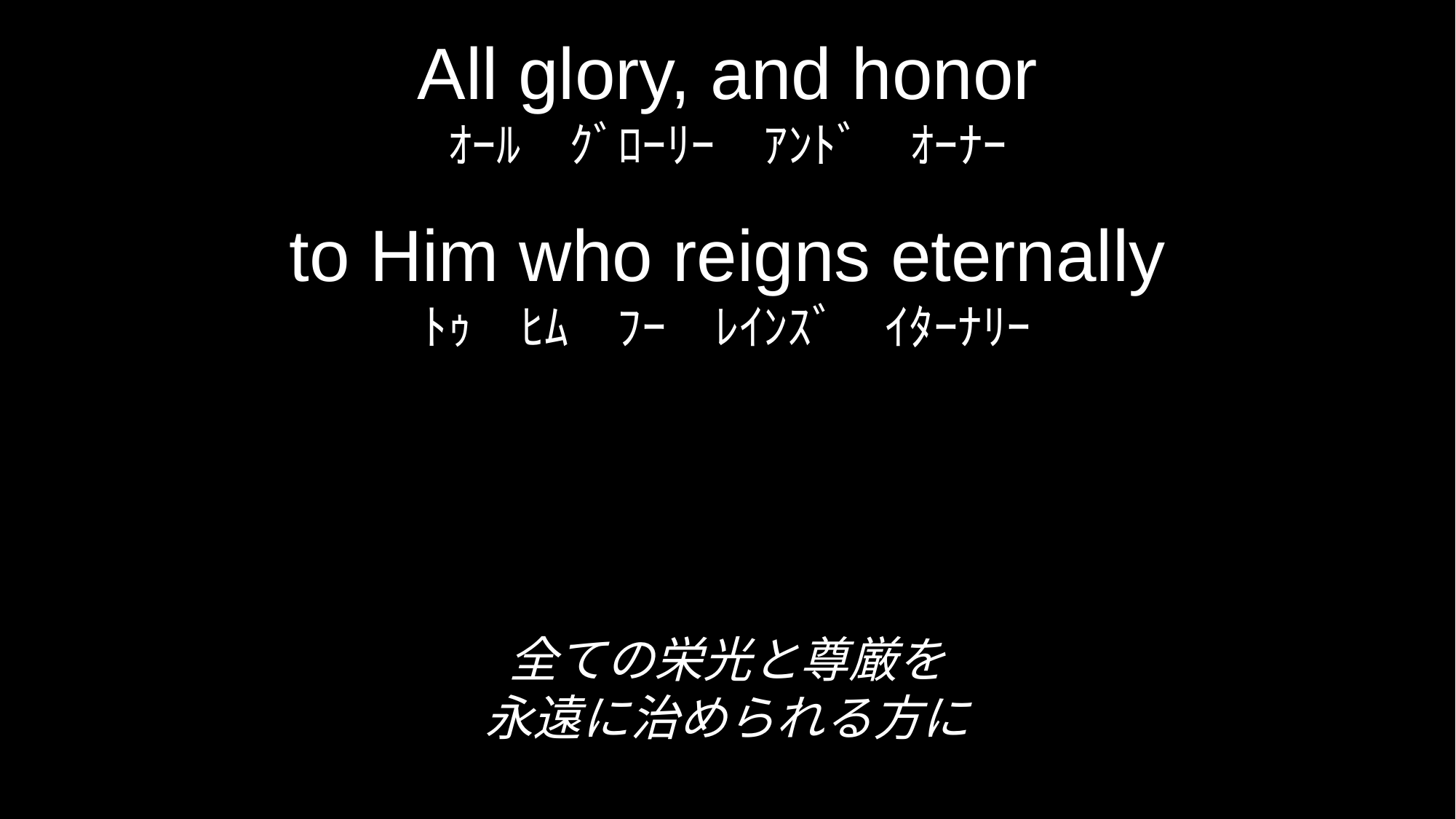

All glory, and honor
ｵｰﾙ　ｸﾞﾛｰﾘｰ　ｱﾝﾄﾞ　ｵｰﾅｰ

to Him who reigns eternally
ﾄｩ　ﾋﾑ　ﾌｰ　ﾚｲﾝｽﾞ　ｲﾀｰﾅﾘｰ
全ての栄光と尊厳を
永遠に治められる方に